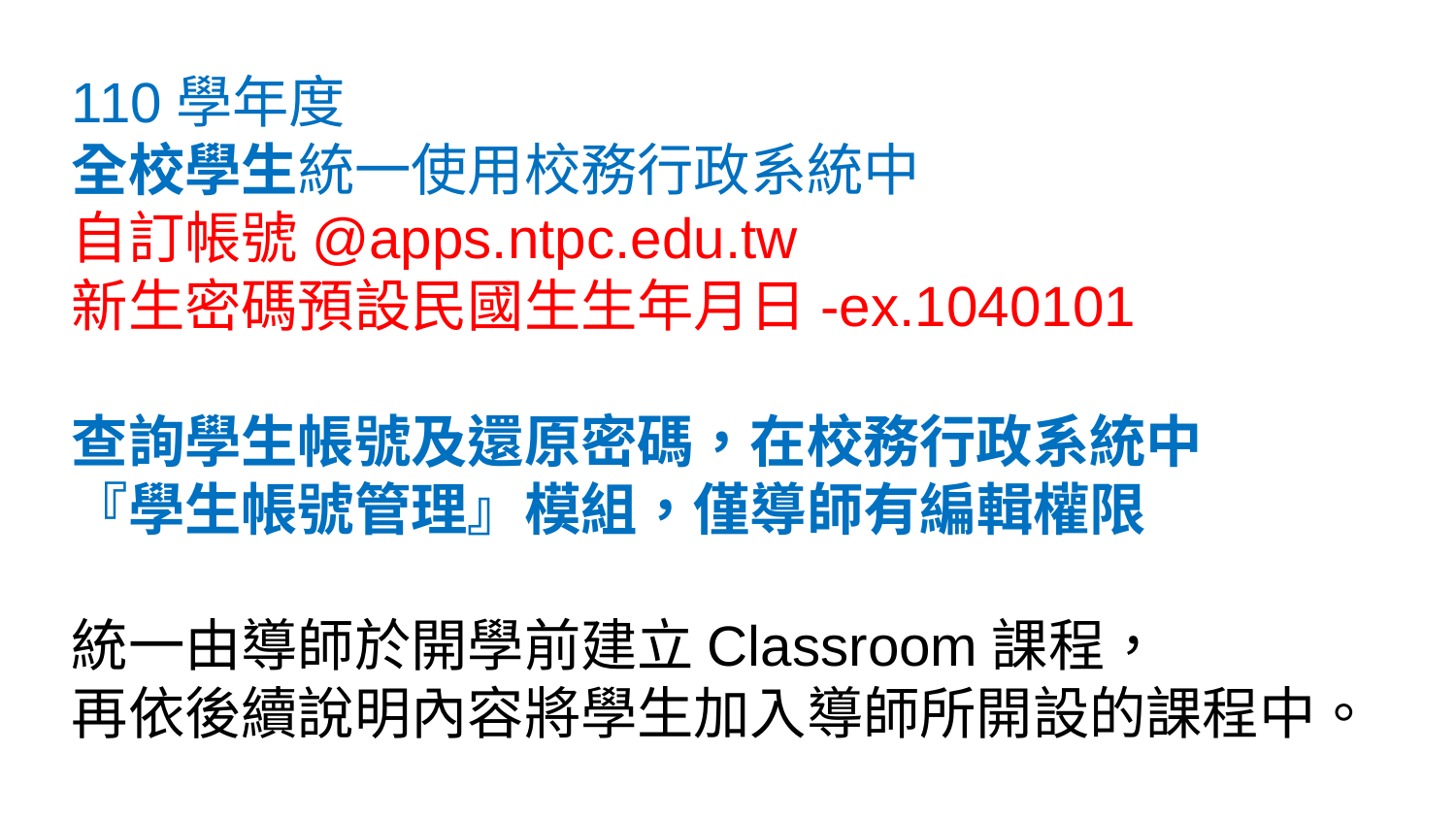

110學年度
全校學生統一使用校務行政系統中
自訂帳號@apps.ntpc.edu.tw
新生密碼預設民國生生年月日-ex.1040101

查詢學生帳號及還原密碼，在校務行政系統中
『學生帳號管理』模組，僅導師有編輯權限

統一由導師於開學前建立Classroom課程，
再依後續說明內容將學生加入導師所開設的課程中。